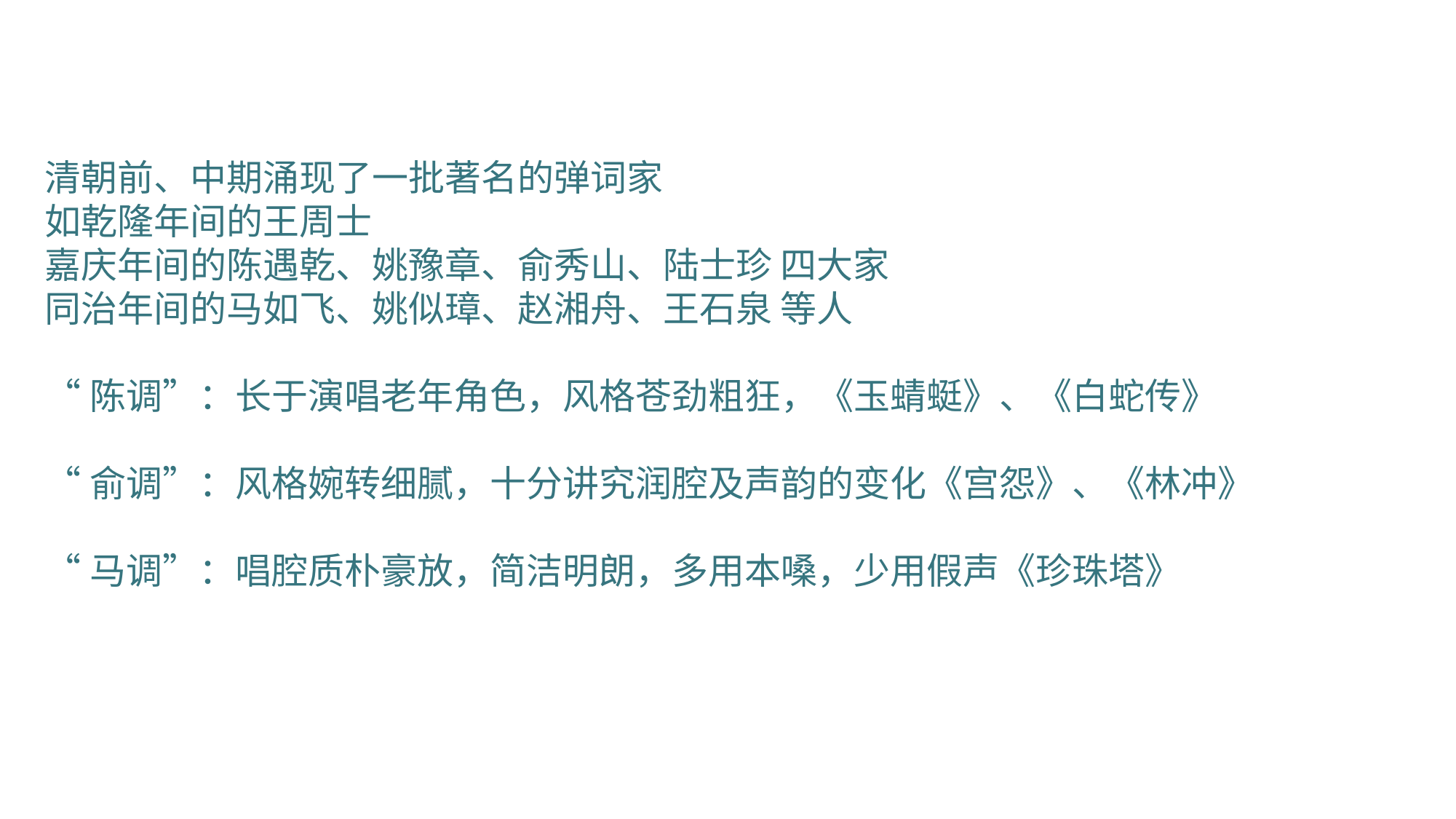

清朝前、中期涌现了一批著名的弹词家
如乾隆年间的王周士
嘉庆年间的陈遇乾、姚豫章、俞秀山、陆士珍 四大家
同治年间的马如飞、姚似璋、赵湘舟、王石泉 等人

“陈调”：长于演唱老年角色，风格苍劲粗狂，《玉蜻蜓》、《白蛇传》

“俞调”：风格婉转细腻，十分讲究润腔及声韵的变化《宫怨》、《林冲》

“马调”：唱腔质朴豪放，简洁明朗，多用本嗓，少用假声《珍珠塔》